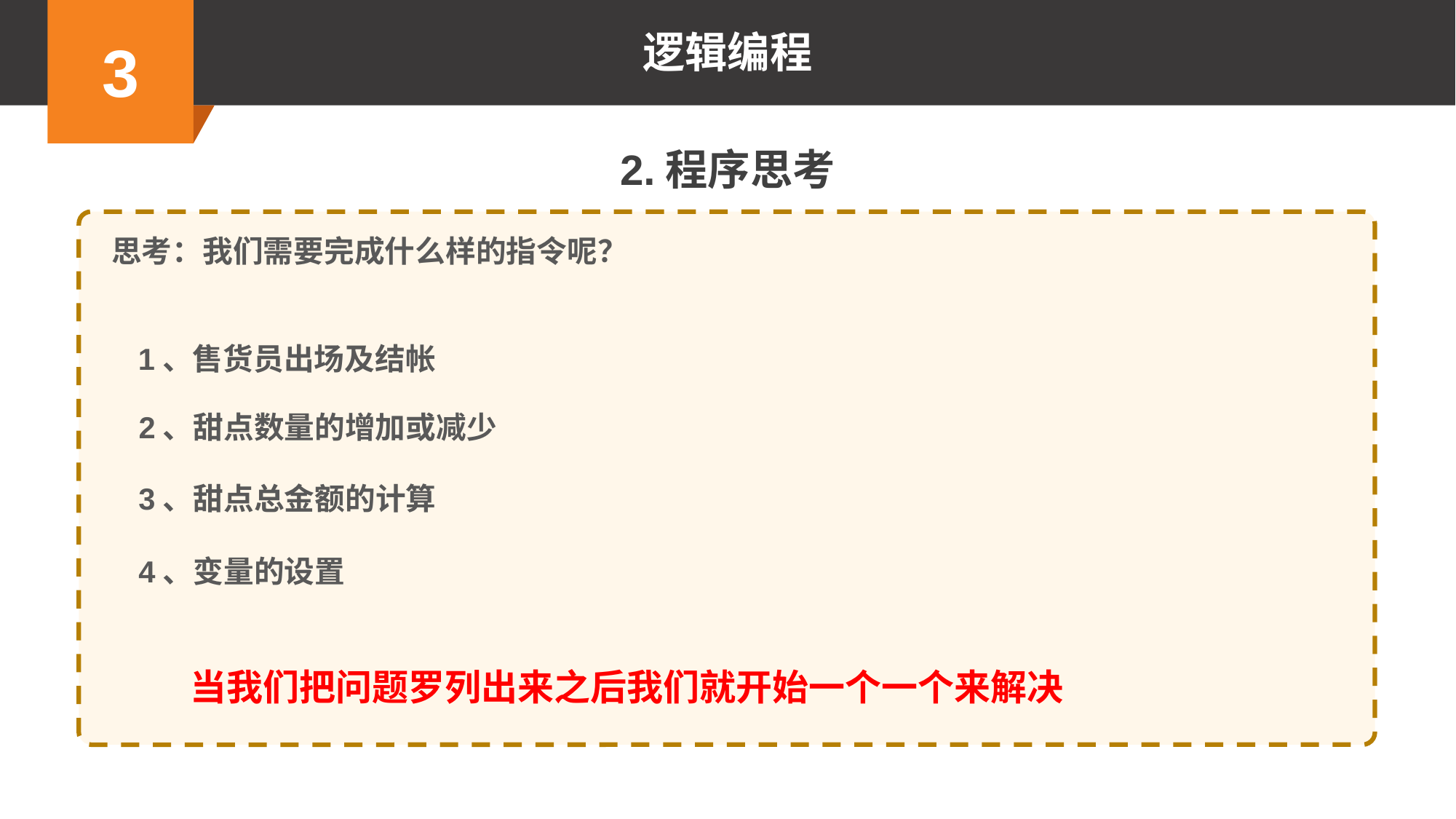

2.程序思考
思考：我们需要完成什么样的指令呢？
1、售货员出场及结帐
2、甜点数量的增加或减少
3、甜点总金额的计算
4、变量的设置
当我们把问题罗列出来之后我们就开始一个一个来解决